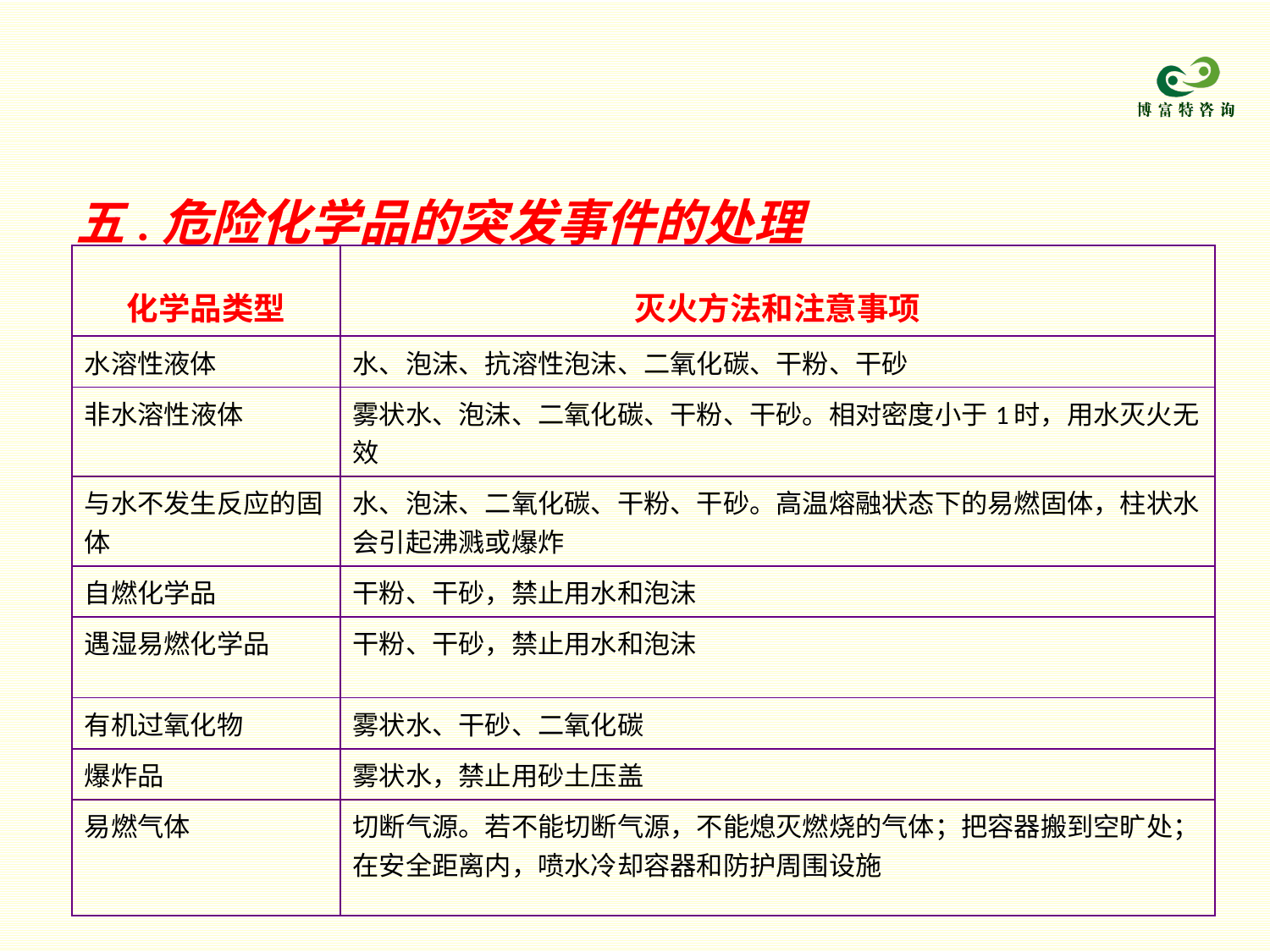

五.危险化学品的突发事件的处理
| 化学品类型 | 灭火方法和注意事项 |
| --- | --- |
| 水溶性液体 | 水、泡沫、抗溶性泡沫、二氧化碳、干粉、干砂 |
| 非水溶性液体 | 雾状水、泡沫、二氧化碳、干粉、干砂。相对密度小于1时，用水灭火无效 |
| 与水不发生反应的固体 | 水、泡沫、二氧化碳、干粉、干砂。高温熔融状态下的易燃固体，柱状水会引起沸溅或爆炸 |
| 自燃化学品 | 干粉、干砂，禁止用水和泡沫 |
| 遇湿易燃化学品 | 干粉、干砂，禁止用水和泡沫 |
| 有机过氧化物 | 雾状水、干砂、二氧化碳 |
| 爆炸品 | 雾状水，禁止用砂土压盖 |
| 易燃气体 | 切断气源。若不能切断气源，不能熄灭燃烧的气体；把容器搬到空旷处；在安全距离内，喷水冷却容器和防护周围设施 |